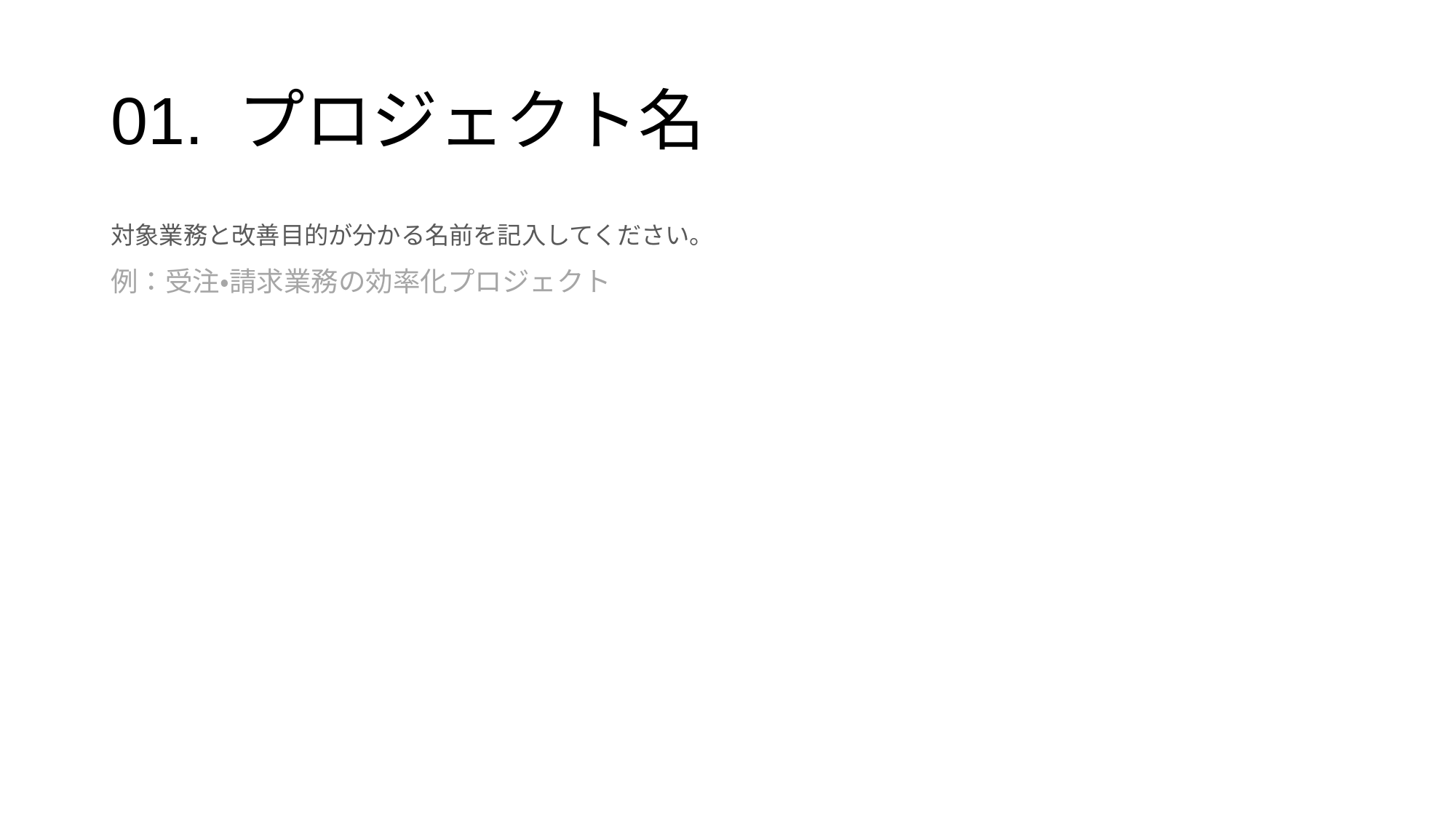

# 01. プロジェクト名
対象業務と改善目的が分かる名前を記入してください。
例：受注・請求業務の効率化プロジェクト